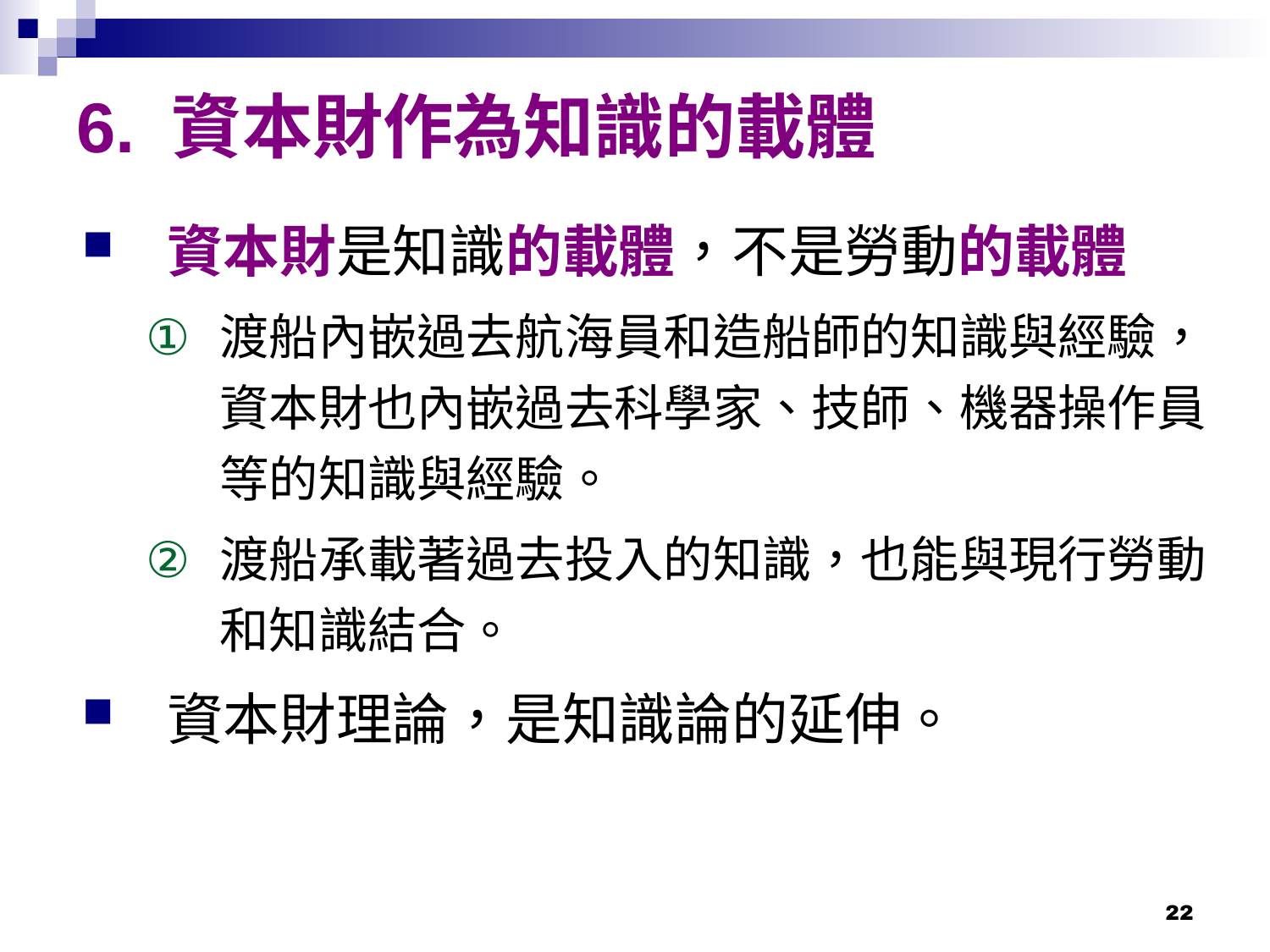

# 6. 資本財作為知識的載體
資本財是知識的載體，不是勞動的載體
渡船內嵌過去航海員和造船師的知識與經驗，資本財也內嵌過去科學家、技師、機器操作員等的知識與經驗。
渡船承載著過去投入的知識，也能與現行勞動和知識結合。
資本財理論，是知識論的延伸。
22